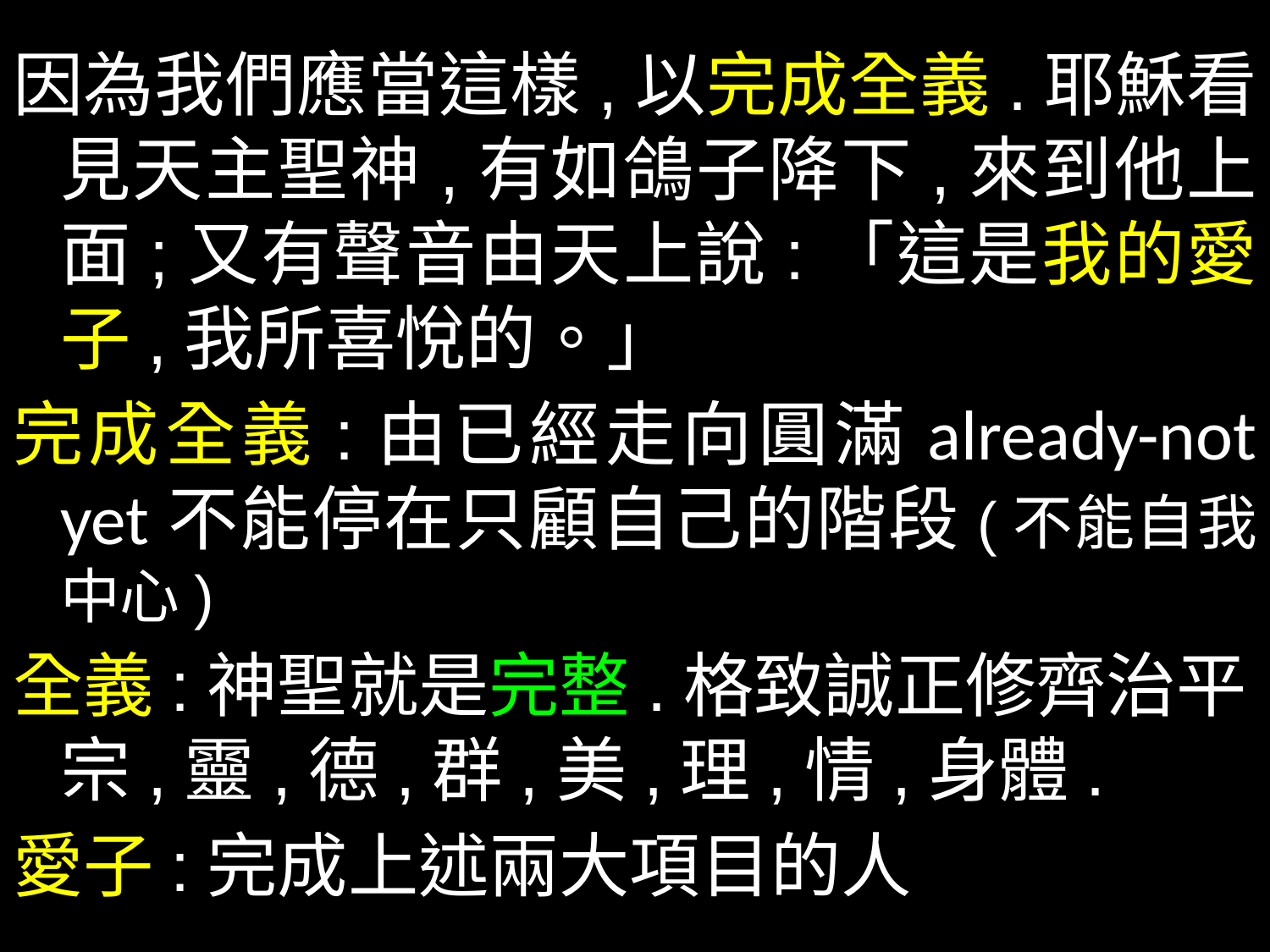

因為我們應當這樣,以完成全義.耶穌看見天主聖神,有如鴿子降下,來到他上面;又有聲音由天上說:「這是我的愛子,我所喜悅的。」
完成全義:由已經走向圓滿already-not yet不能停在只顧自己的階段(不能自我中心)
全義:神聖就是完整.格致誠正修齊治平;宗,靈,德,群,美,理,情,身體.
愛子:完成上述兩大項目的人